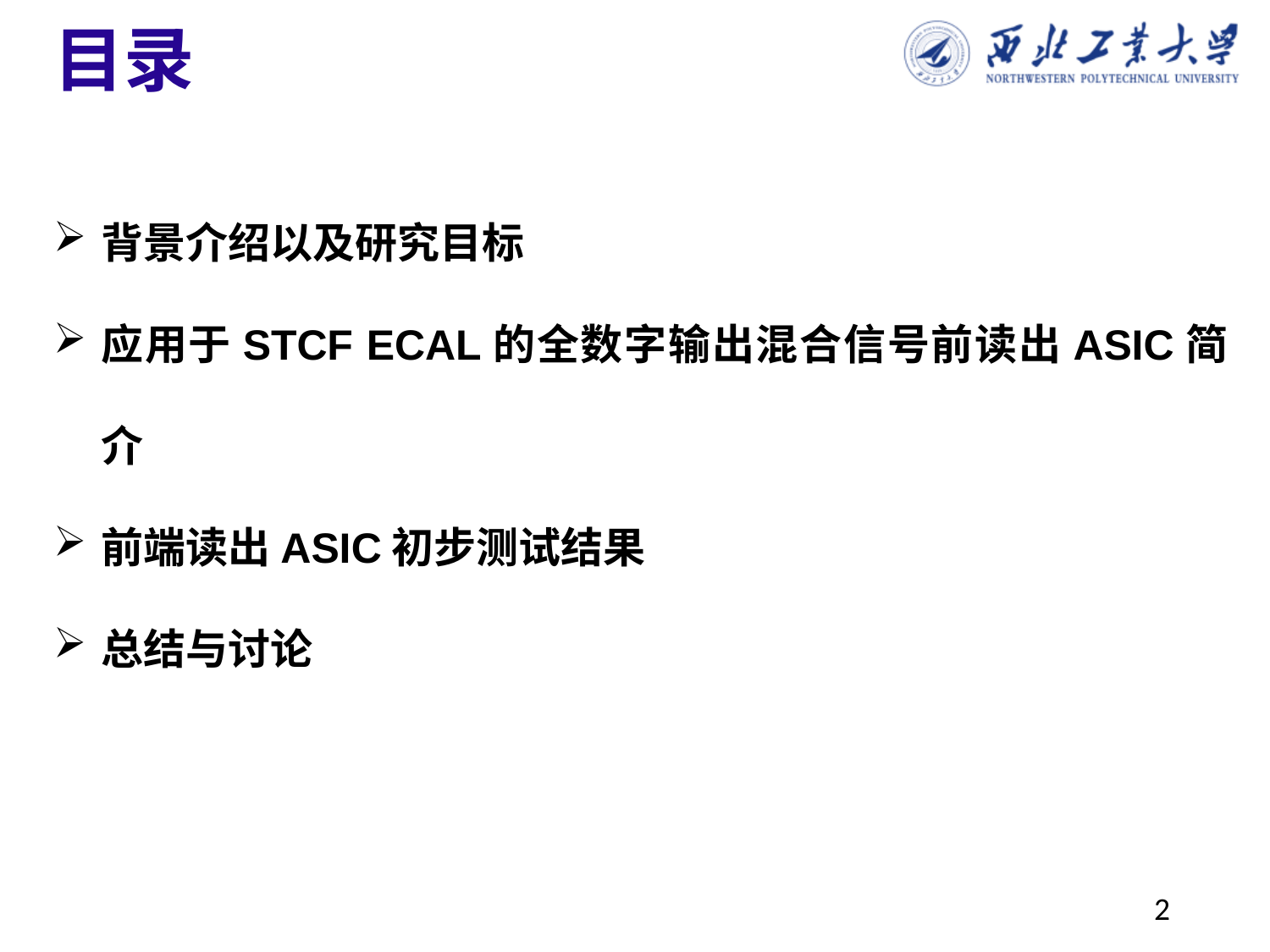

# 目录
背景介绍以及研究目标
应用于STCF ECAL的全数字输出混合信号前读出ASIC简介
前端读出ASIC初步测试结果
总结与讨论
2